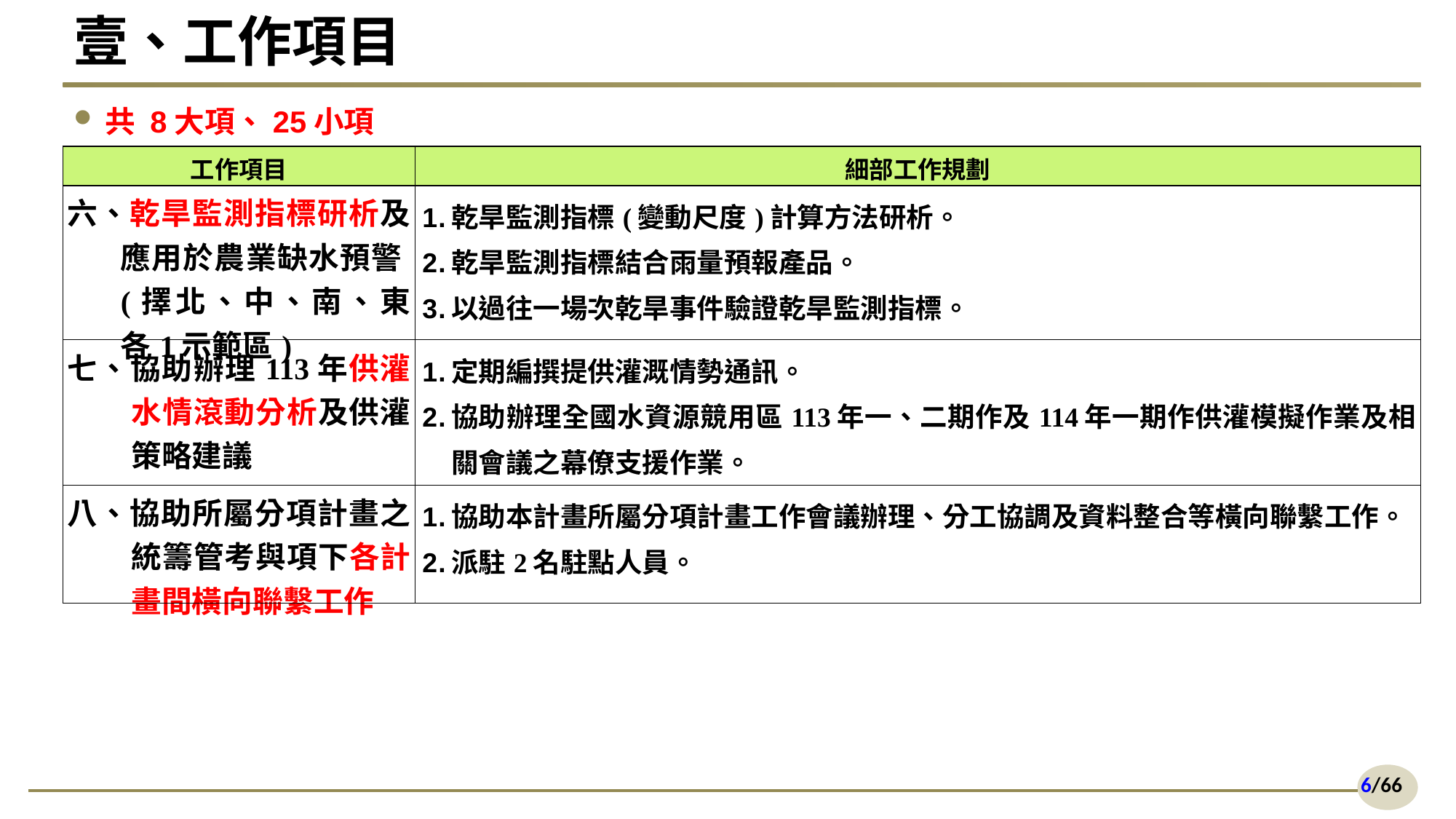

# 壹、工作項目
共 8大項、25小項
| 工作項目 | 細部工作規劃 |
| --- | --- |
| 六、乾旱監測指標研析及應用於農業缺水預警(擇北、中、南、東各1示範區) | 乾旱監測指標(變動尺度)計算方法研析。 乾旱監測指標結合雨量預報產品。 以過往一場次乾旱事件驗證乾旱監測指標。 |
| 七、協助辦理113年供灌水情滾動分析及供灌策略建議 | 定期編撰提供灌溉情勢通訊。 協助辦理全國水資源競用區113年一、二期作及114年一期作供灌模擬作業及相關會議之幕僚支援作業。 |
| 八、協助所屬分項計畫之統籌管考與項下各計畫間橫向聯繫工作 | 協助本計畫所屬分項計畫工作會議辦理、分工協調及資料整合等橫向聯繫工作。 派駐2名駐點人員。 |
6/66